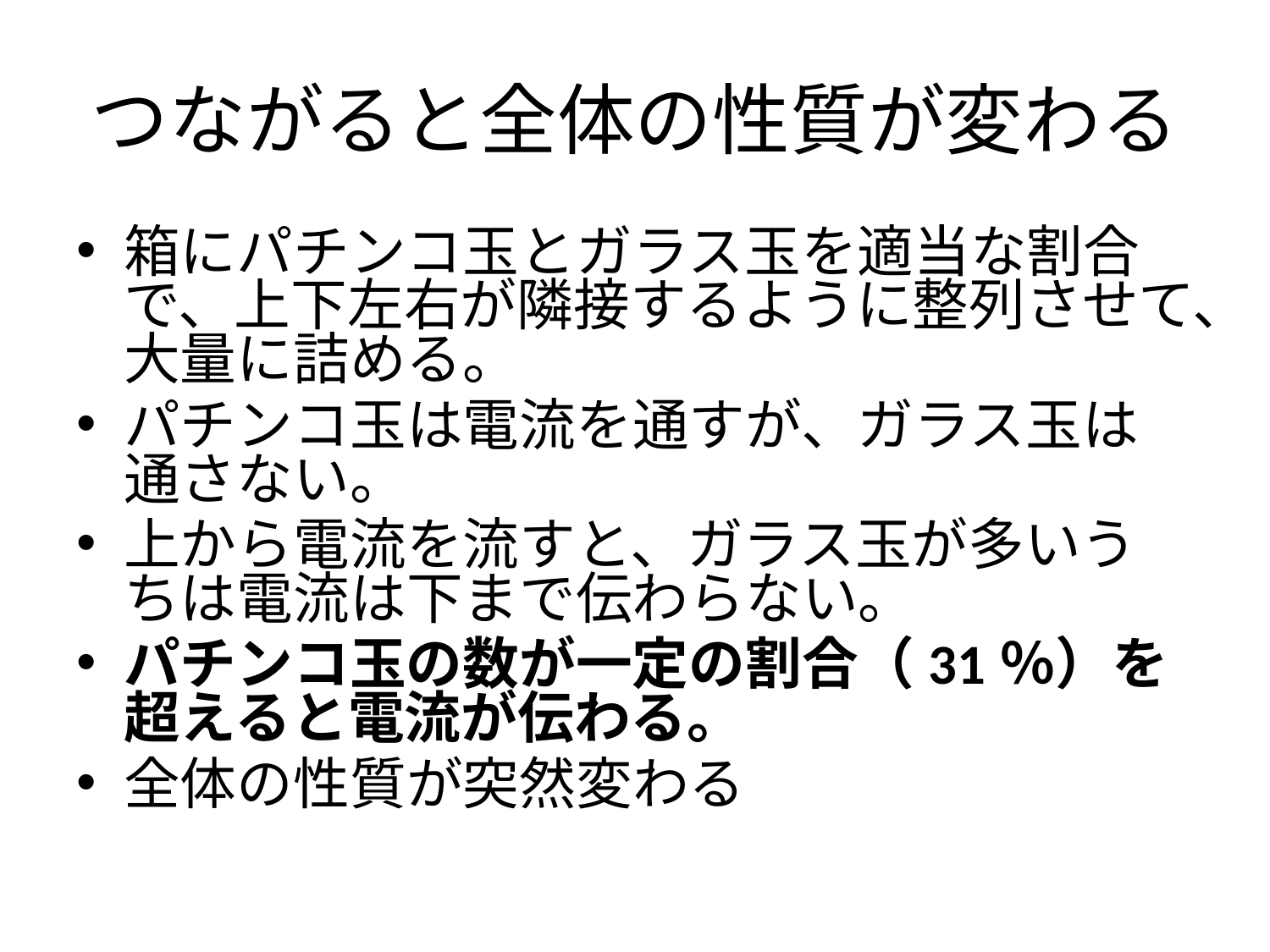

# つながると全体の性質が変わる
箱にパチンコ玉とガラス玉を適当な割合で、上下左右が隣接するように整列させて、大量に詰める。
パチンコ玉は電流を通すが、ガラス玉は通さない。
上から電流を流すと、ガラス玉が多いうちは電流は下まで伝わらない。
パチンコ玉の数が一定の割合（31％）を超えると電流が伝わる。
全体の性質が突然変わる